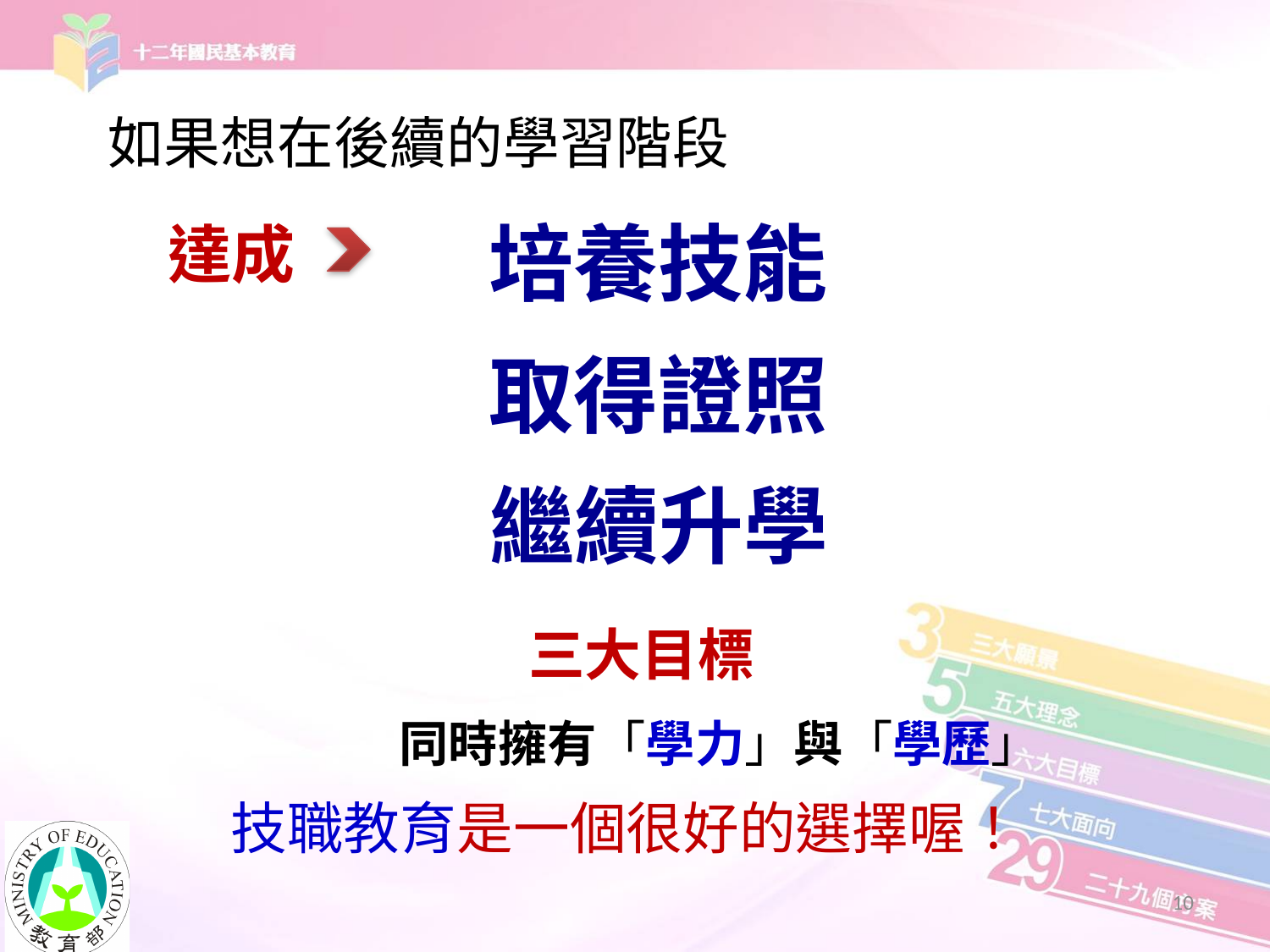

如果想在後續的學習階段

培養技能
達成

取得證照
繼續升學
三大目標
同時擁有「學力」與「學歷」
技職教育是一個很好的選擇喔！
10